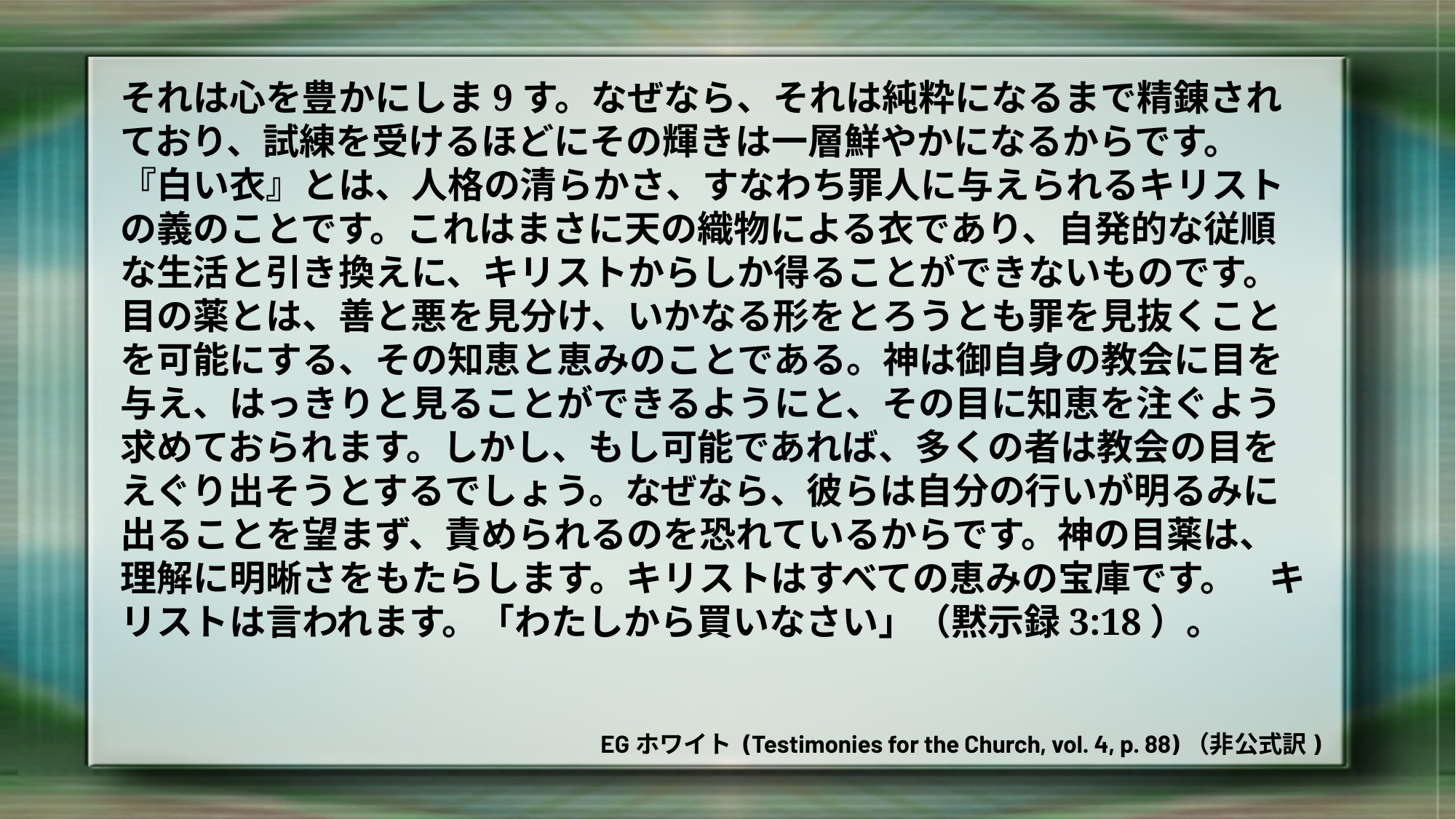

それは心を豊かにしま9す。なぜなら、それは純粋になるまで精錬されており、試練を受けるほどにその輝きは一層鮮やかになるからです。    『白い衣』とは、人格の清らかさ、すなわち罪人に与えられるキリストの義のことです。これはまさに天の織物による衣であり、自発的な従順な生活と引き換えに、キリストからしか得ることができないものです。目の薬とは、善と悪を見分け、いかなる形をとろうとも罪を見抜くことを可能にする、その知恵と恵みのことである。神は御自身の教会に目を与え、はっきりと見ることができるようにと、その目に知恵を注ぐよう求めておられます。しかし、もし可能であれば、多くの者は教会の目をえぐり出そうとするでしょう。なぜなら、彼らは自分の行いが明るみに出ることを望まず、責められるのを恐れているからです。神の目薬は、理解に明晰さをもたらします。キリストはすべての恵みの宝庫です。    キリストは言われます。「わたしから買いなさい」（黙示録3:18）。
EGホワイト (Testimonies for the Church, vol. 4, p. 88)（非公式訳)